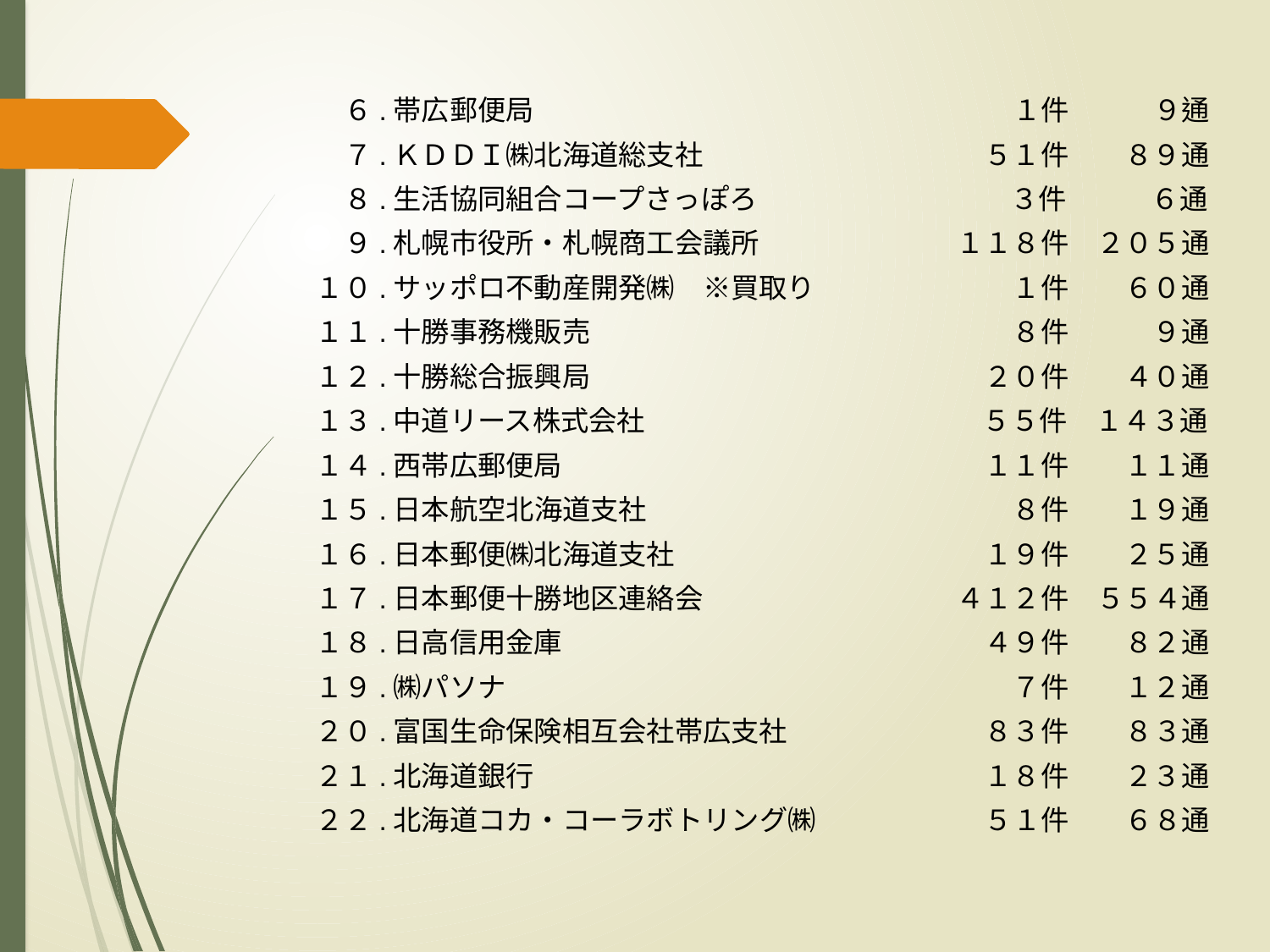

６.帯広郵便局　　　　　　　　　　　　　　　　　１件　　　９通
　　７.ＫＤＤＩ㈱北海道総支社　　　　　　　　　　５１件　　８９通
　　８.生活協同組合コープさっぽろ　　　　　　　　　３件　　　６通
　　９.札幌市役所・札幌商工会議所　　　　　　　１１８件　２０５通
　１０.サッポロ不動産開発㈱　※買取り　　　　　　　１件　　６０通
　１１.十勝事務機販売　　　　　　　　　　　　　　　８件　　　９通
　１２.十勝総合振興局　　　　　　　　　　　　　　２０件　　４０通
　１３.中道リース株式会社　　　　　　　　　　　　５５件　１４３通
　１４.西帯広郵便局　　　　　　　　　　　　　　　１１件　　１１通
　１５.日本航空北海道支社　　　　　　　　　　　　　８件　　１９通
　１６.日本郵便㈱北海道支社　　　　　　　　　　　１９件　　２５通
　１７.日本郵便十勝地区連絡会　　　　　　　　　４１２件　５５４通
　１８.日高信用金庫　　　　　　　　　　　　　　　４９件　　８２通
　１９.㈱パソナ　　　　　　　　　　　　　　　　　　７件　　１２通
　２０.富国生命保険相互会社帯広支社　　　　　　　８３件　　８３通
　２１.北海道銀行　　　　　　　　　　　　　　　　１８件　　２３通
　２２.北海道コカ・コーラボトリング㈱　　　　　　５１件　　６８通